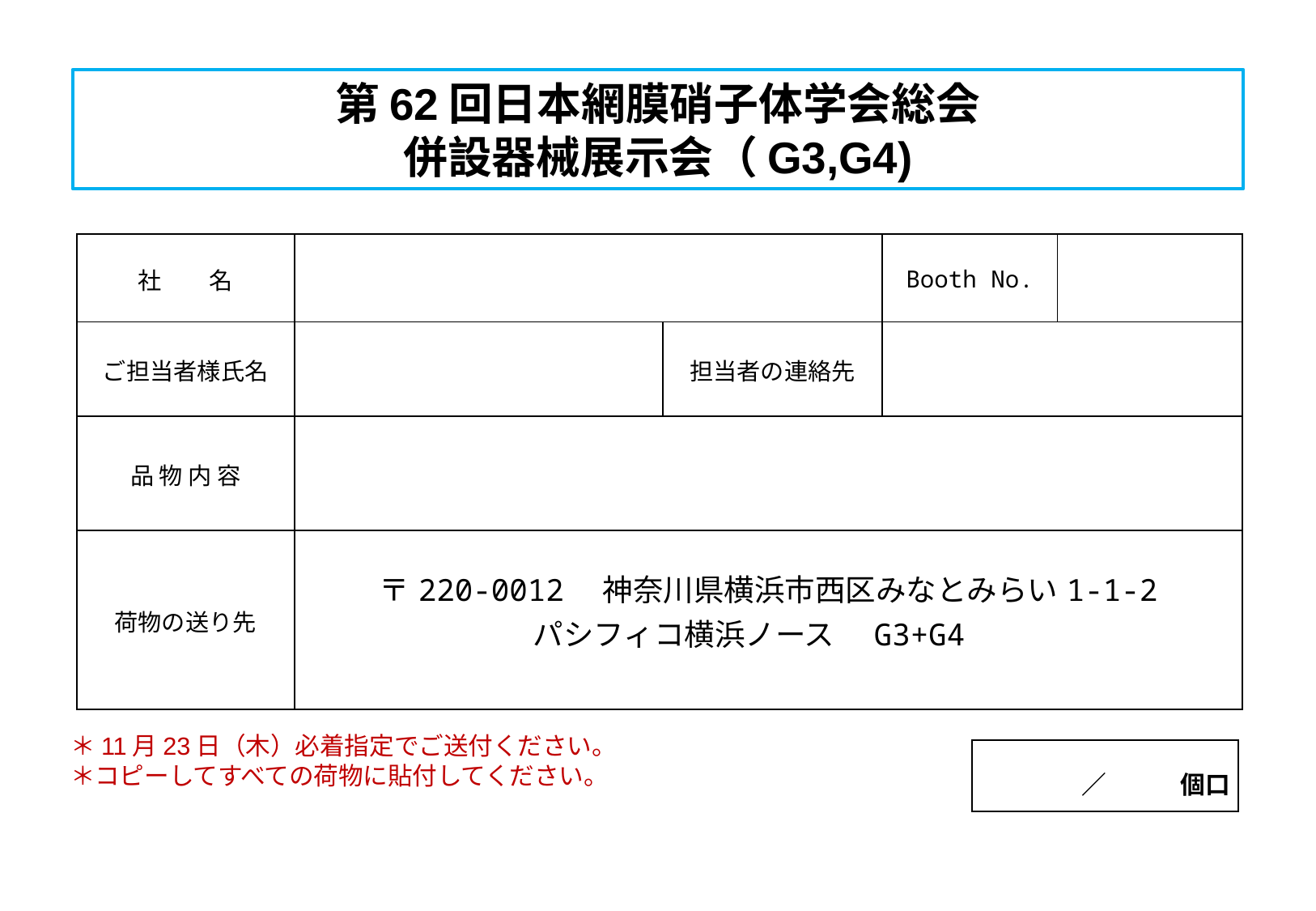

# 第62回日本網膜硝子体学会総会 併設器械展示会（G3,G4)
| 社　　名 |  |  | Booth No. |  |
| --- | --- | --- | --- | --- |
| ご担当者様氏名 |  | 担当者の連絡先 |  |  |
| 品 物 内 容 |  |  |  |  |
| 荷物の送り先 | 〒220-0012　神奈川県横浜市西区みなとみらい1-1-2 パシフィコ横浜ノース　G3+G4 |  |  |  |

＊11月23日（木）必着指定でご送付ください。
＊コピーしてすべての荷物に貼付してください。

　　　／　　　個口